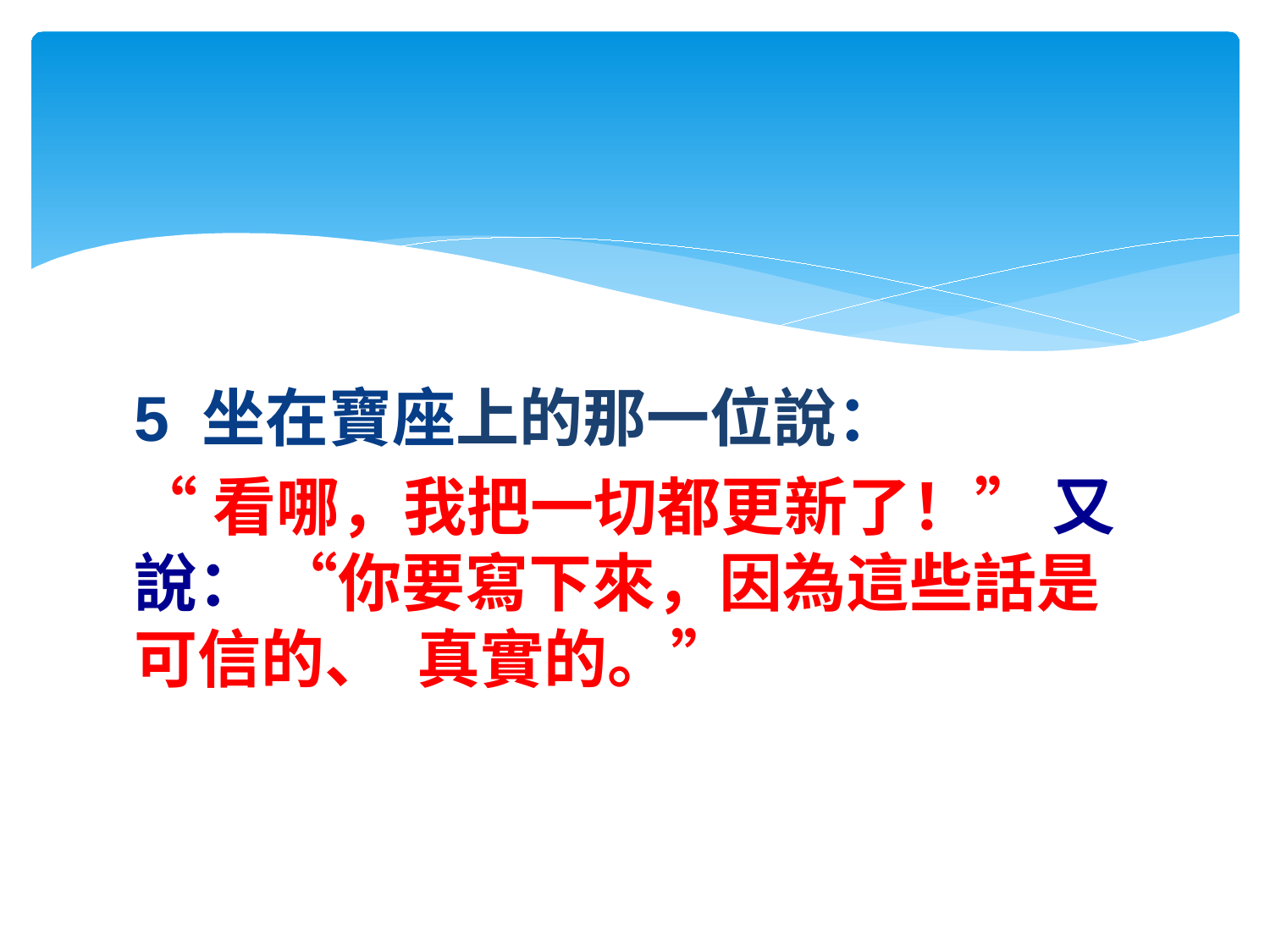

#
5 坐在寶座上的那一位說：
“看哪，我把一切都更新了！” 又說： “你要寫下來，因為這些話是可信的、  真實的。”